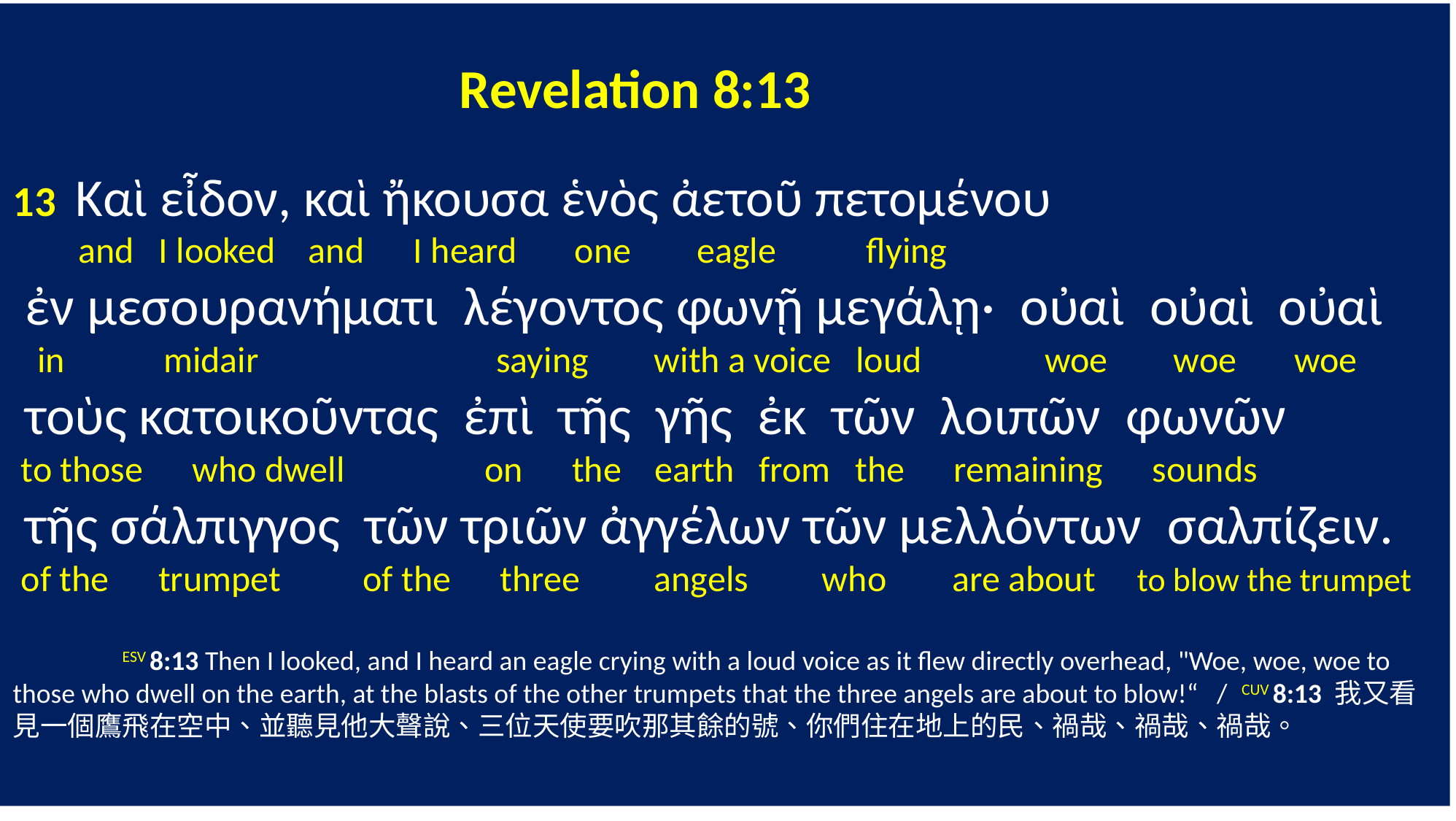

Revelation 8:13

13  Καὶ εἶδον, καὶ ἤκουσα ἑνὸς ἀετοῦ πετομένου
        and   I looked    and      I heard       one        eagle           flying
 ἐν μεσουρανήματι  λέγοντος φωνῇ μεγάλῃ·  οὐαὶ  οὐαὶ  οὐαὶ
   in            midair                             saying        with a voice   loud               woe        woe       woe
 τοὺς κατοικοῦντας  ἐπὶ  τῆς  γῆς  ἐκ  τῶν  λοιπῶν  φωνῶν
 to those      who dwell                 on      the    earth   from   the      remaining      sounds
 τῆς σάλπιγγος  τῶν τριῶν ἀγγέλων τῶν μελλόντων  σαλπίζειν.
 of the      trumpet          of the      three         angels         who        are about     to blow the trumpet

	ESV 8:13 Then I looked, and I heard an eagle crying with a loud voice as it flew directly overhead, "Woe, woe, woe to those who dwell on the earth, at the blasts of the other trumpets that the three angels are about to blow!“   /  CUV 8:13 我又看見一個鷹飛在空中、並聽見他大聲說、三位天使要吹那其餘的號、你們住在地上的民、禍哉、禍哉、禍哉。